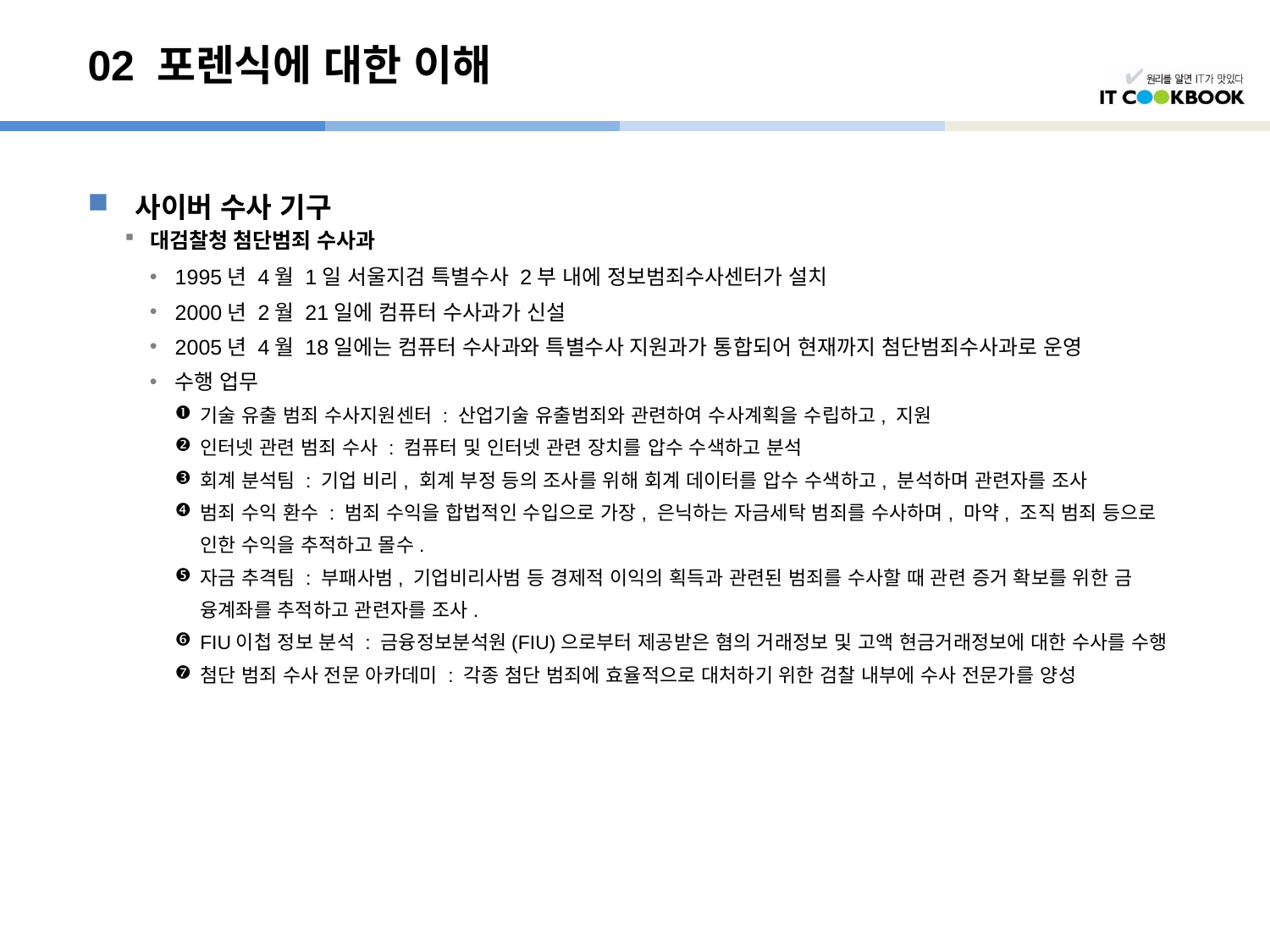

# 02 포렌식에 대한 이해
사이버 수사 기구
대검찰청 첨단범죄 수사과
1995년 4월 1일 서울지검 특별수사 2부 내에 정보범죄수사센터가 설치
2000년 2월 21일에 컴퓨터 수사과가 신설
2005년 4월 18일에는 컴퓨터 수사과와 특별수사 지원과가 통합되어 현재까지 첨단범죄수사과로 운영
수행 업무
기술 유출 범죄 수사지원센터 : 산업기술 유출범죄와 관련하여 수사계획을 수립하고, 지원
인터넷 관련 범죄 수사 : 컴퓨터 및 인터넷 관련 장치를 압수 수색하고 분석
회계 분석팀 : 기업 비리, 회계 부정 등의 조사를 위해 회계 데이터를 압수 수색하고, 분석하며 관련자를 조사
범죄 수익 환수 : 범죄 수익을 합법적인 수입으로 가장, 은닉하는 자금세탁 범죄를 수사하며, 마약, 조직 범죄 등으로
	인한 수익을 추적하고 몰수.
자금 추격팀 : 부패사범, 기업비리사범 등 경제적 이익의 획득과 관련된 범죄를 수사할 때 관련 증거 확보를 위한 금
	융계좌를 추적하고 관련자를 조사.
FIU이첩 정보 분석 : 금융정보분석원(FIU)으로부터 제공받은 혐의 거래정보 및 고액 현금거래정보에 대한 수사를 수행
첨단 범죄 수사 전문 아카데미 : 각종 첨단 범죄에 효율적으로 대처하기 위한 검찰 내부에 수사 전문가를 양성